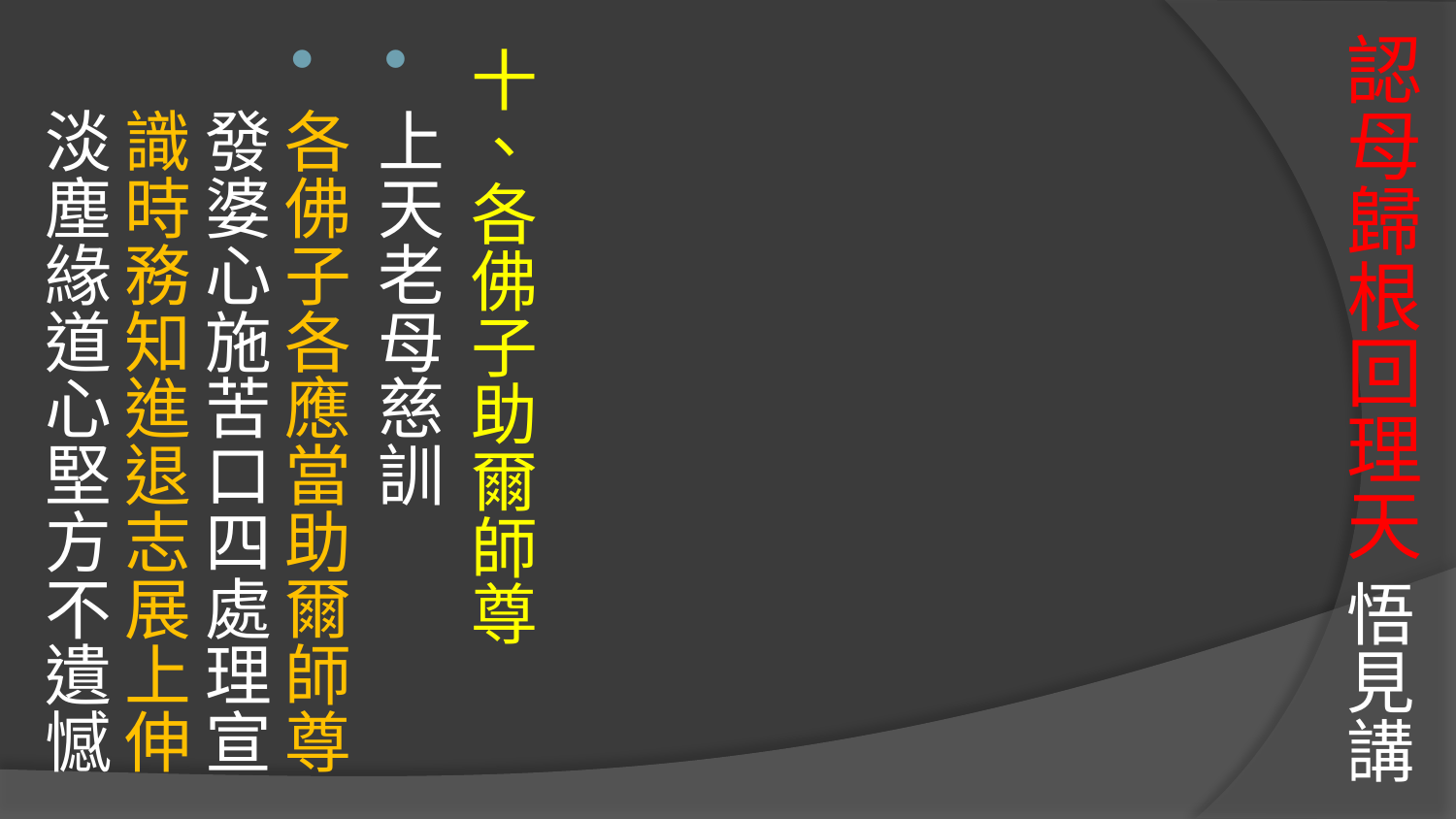

# 認母歸根回理天 悟見講
十、各佛子助爾師尊
上天老母慈訓
各佛子各應當助爾師尊
發婆心施苦口四處理宣
識時務知進退志展上伸
淡塵緣道心堅方不遺憾